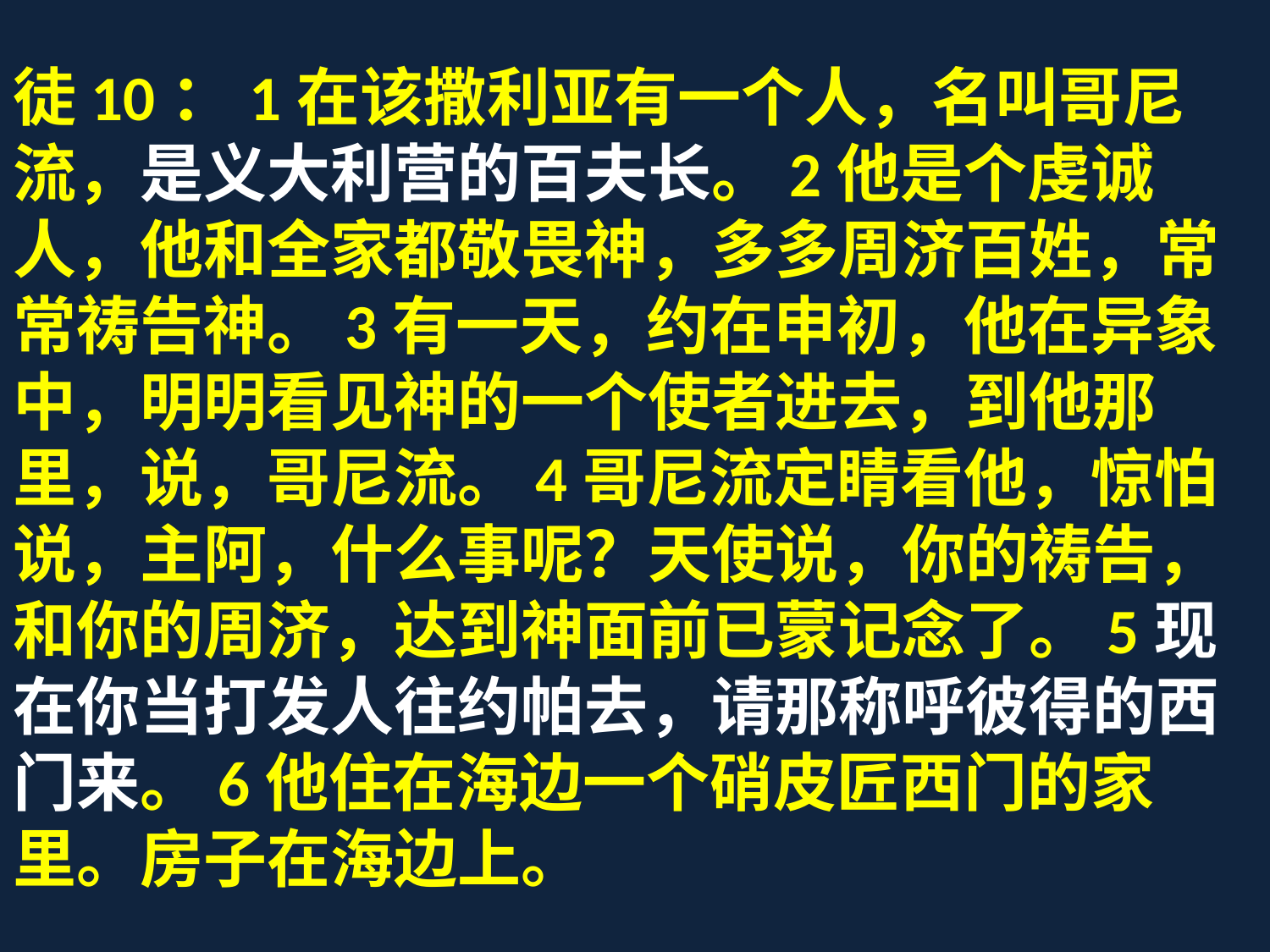

徒10：1在该撒利亚有一个人，名叫哥尼流，是义大利营的百夫长。2他是个虔诚人，他和全家都敬畏神，多多周济百姓，常常祷告神。3有一天，约在申初，他在异象中，明明看见神的一个使者进去，到他那里，说，哥尼流。4哥尼流定睛看他，惊怕说，主阿，什么事呢？天使说，你的祷告，和你的周济，达到神面前已蒙记念了。5现在你当打发人往约帕去，请那称呼彼得的西门来。6他住在海边一个硝皮匠西门的家里。房子在海边上。